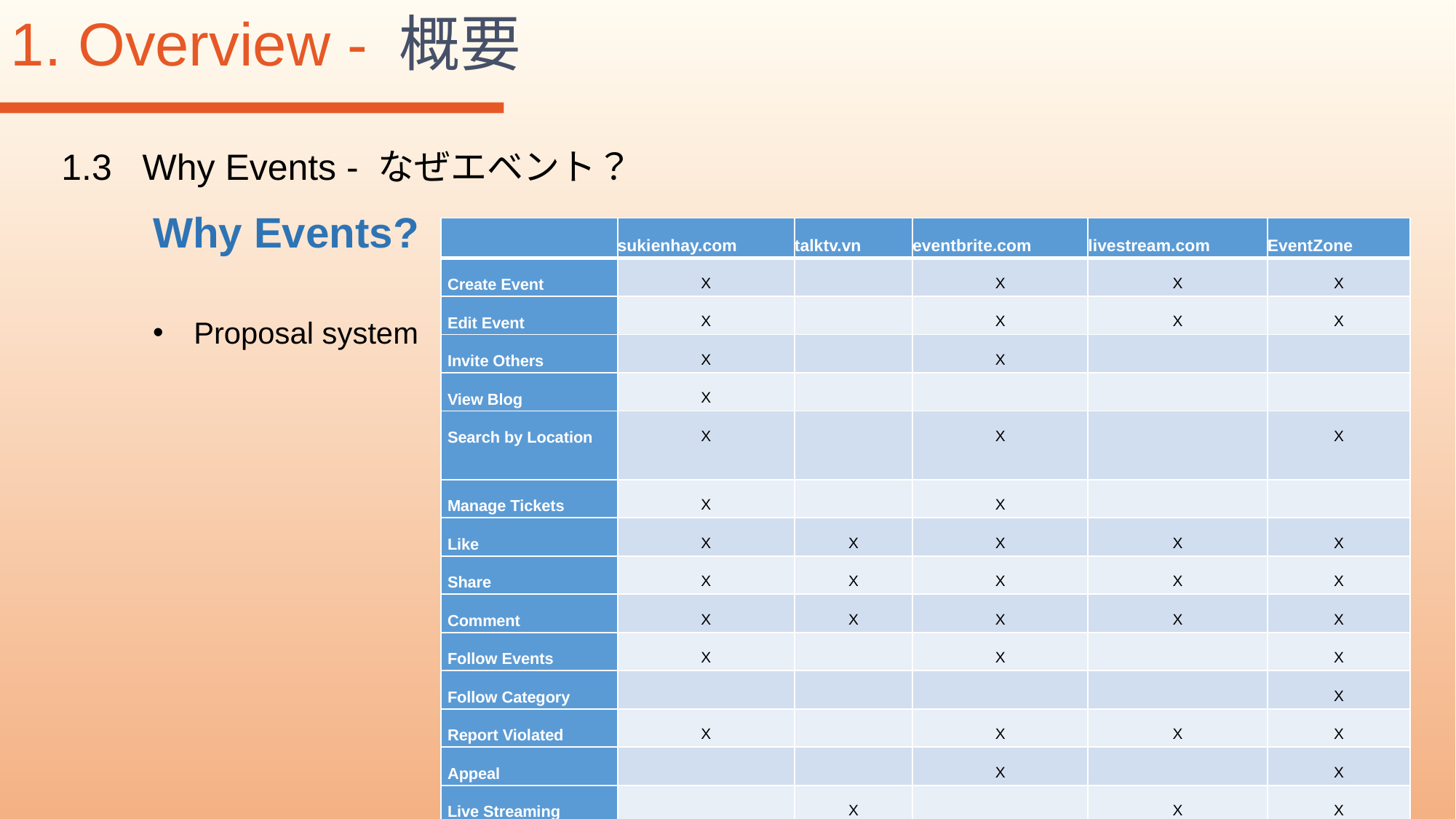

1. Overview - 概要

1.3   Why Events - なぜエベント？
Why Events?

Proposal system
|  | sukienhay.com | talktv.vn | eventbrite.com | livestream.com | EventZone |
| --- | --- | --- | --- | --- | --- |
| Create Event | X |  | X | X | X |
| Edit Event | X |  | X | X | X |
| Invite Others | X |  | X |  |  |
| View Blog | X |  |  |  |  |
| Search by Location | X |  | X |  | X |
| Manage Tickets | X |  | X |  |  |
| Like | X | X | X | X | X |
| Share | X | X | X | X | X |
| Comment | X | X | X | X | X |
| Follow Events | X |  | X |  | X |
| Follow Category |  |  |  |  | X |
| Report Violated | X |  | X | X | X |
| Appeal |  |  | X |  | X |
| Live Streaming |  | X |  | X | X |
| Analytic Event |  |  | X | X | X |